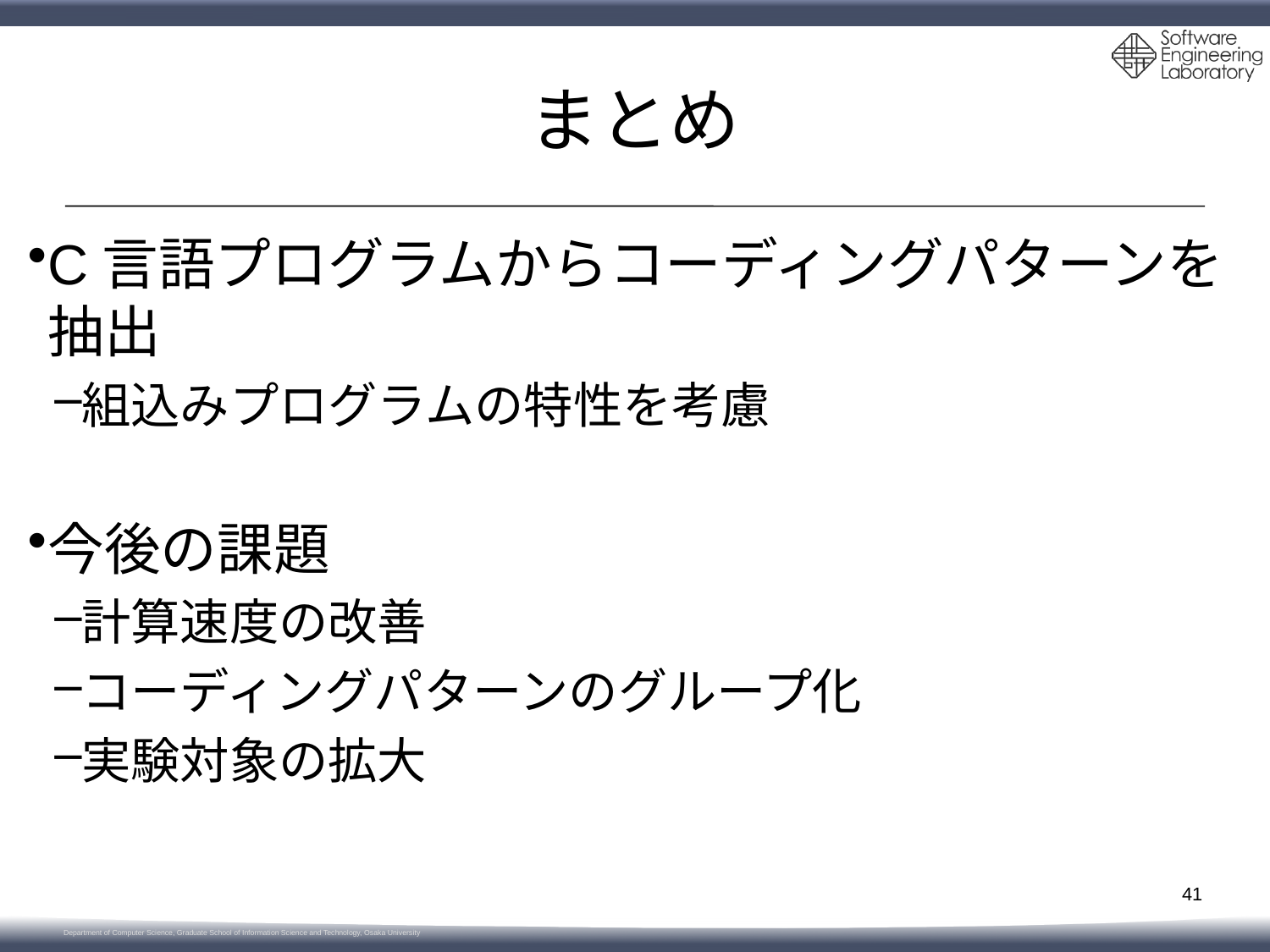

# まとめ
C言語プログラムからコーディングパターンを抽出
組込みプログラムの特性を考慮

今後の課題
計算速度の改善
コーディングパターンのグループ化
実験対象の拡大
41